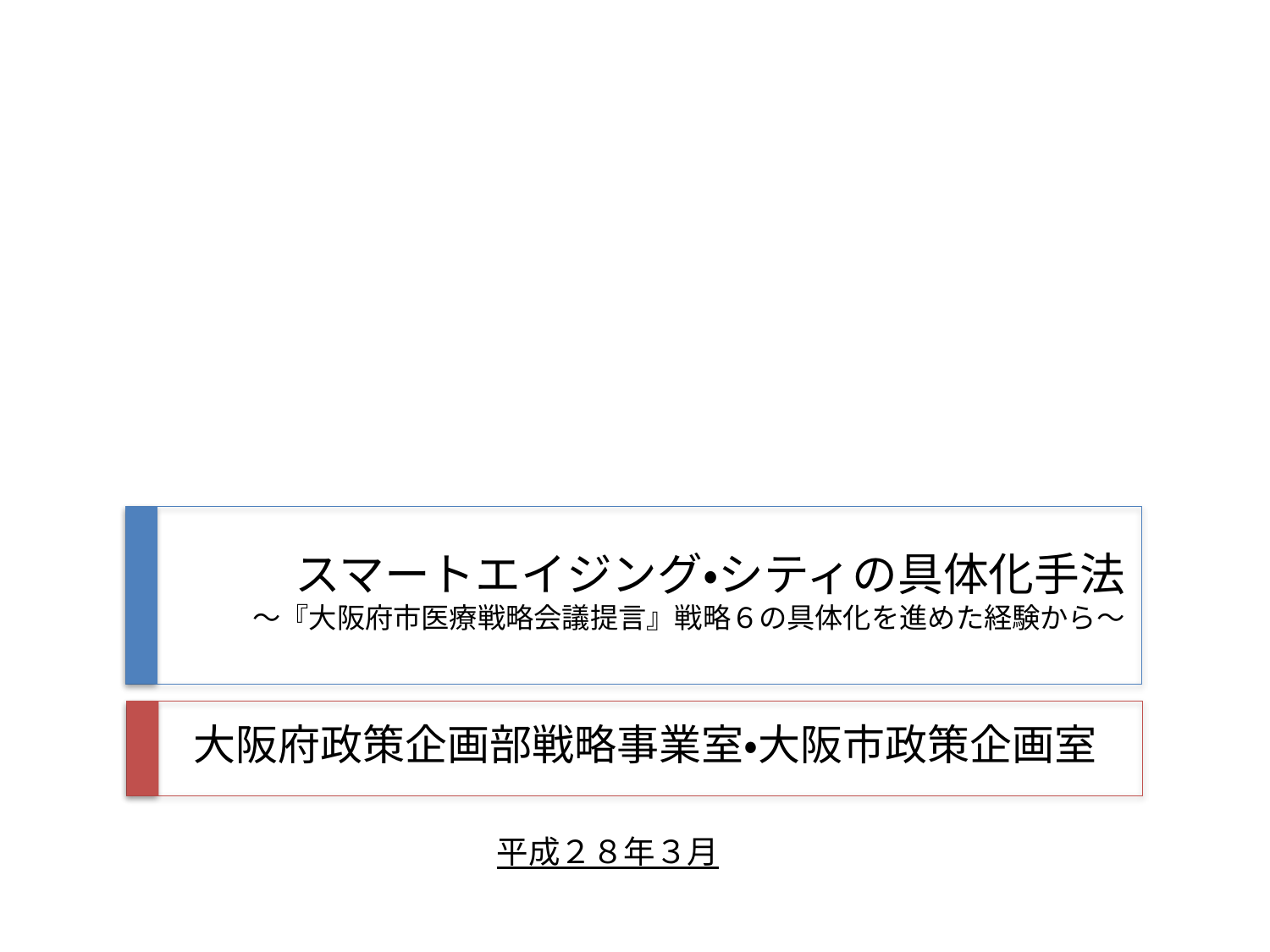

# スマートエイジング・シティの具体化手法 ～『大阪府市医療戦略会議提言』戦略６の具体化を進めた経験から～
大阪府政策企画部戦略事業室・大阪市政策企画室

平成２８年３月